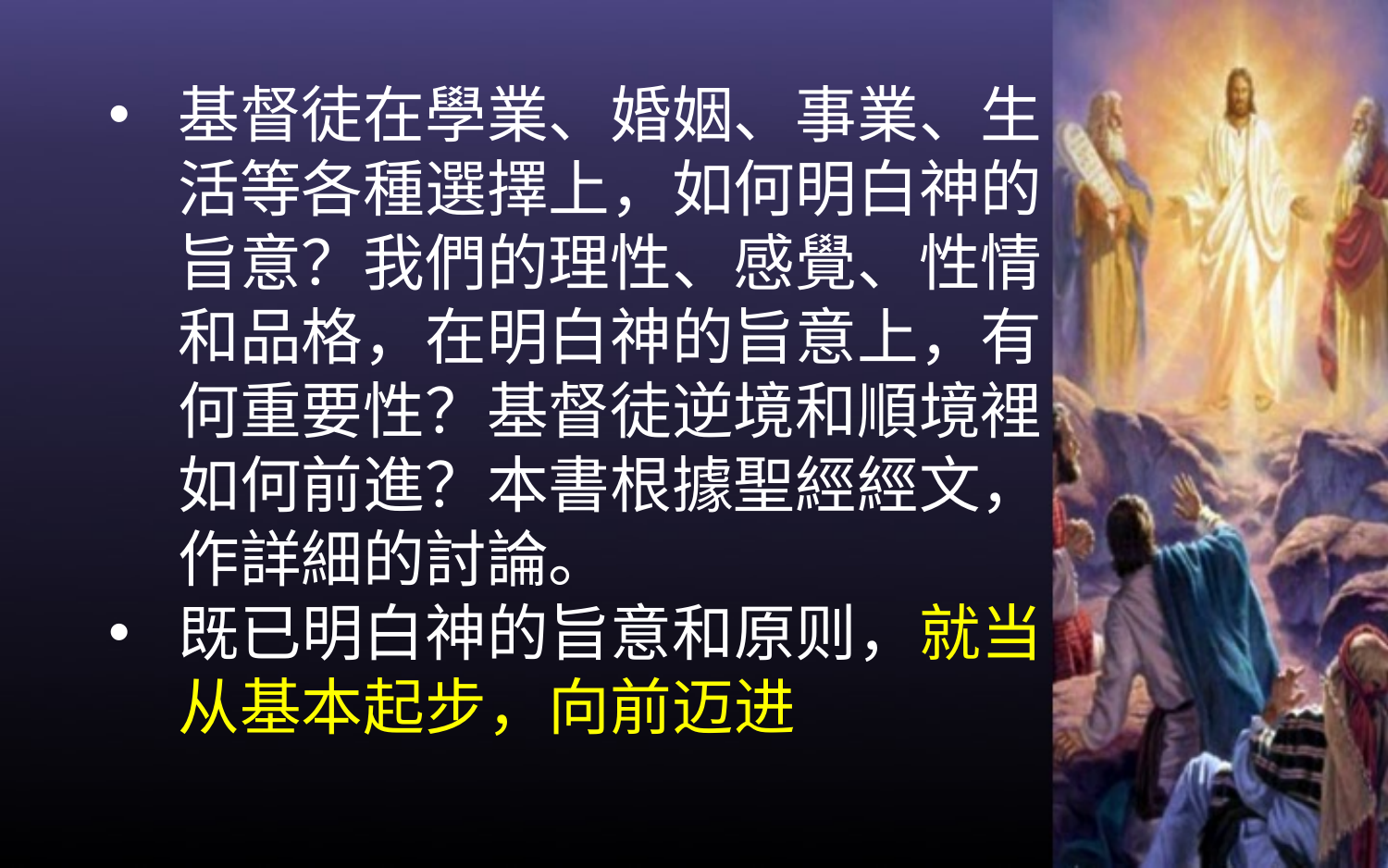

基督徒在學業、婚姻、事業、生活等各種選擇上，如何明白神的旨意？我們的理性、感覺、性情和品格，在明白神的旨意上，有何重要性？基督徒逆境和順境裡如何前進？本書根據聖經經文，作詳細的討論。
既已明白神的旨意和原则，就当从基本起步，向前迈进